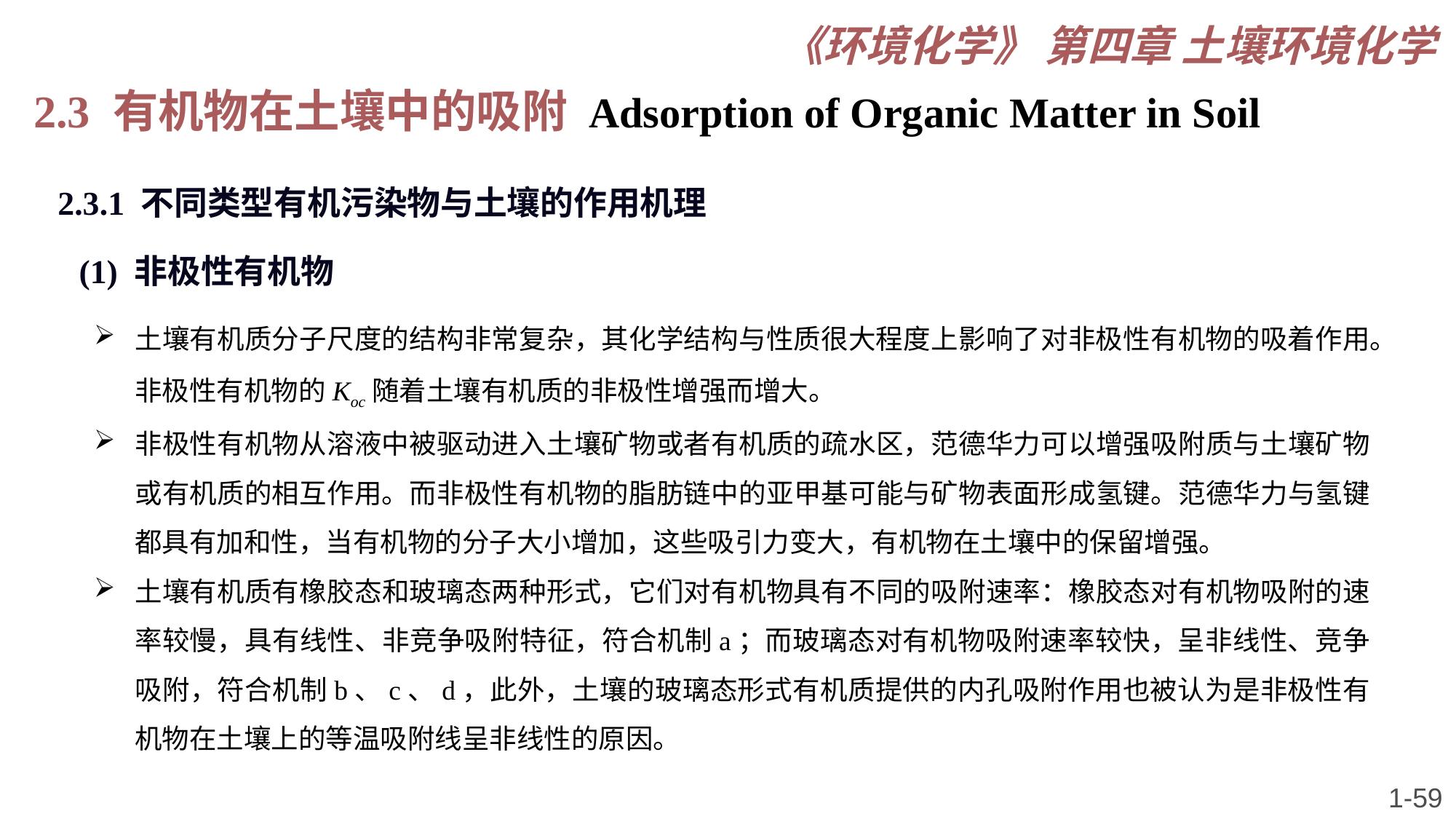

《环境化学》 第四章 土壤环境化学
2.3 有机物在土壤中的吸附 Adsorption of Organic Matter in Soil
2.3.1 不同类型有机污染物与土壤的作用机理
(1) 非极性有机物
土壤有机质分子尺度的结构非常复杂，其化学结构与性质很大程度上影响了对非极性有机物的吸着作用。非极性有机物的Koc随着土壤有机质的非极性增强而增大。
非极性有机物从溶液中被驱动进入土壤矿物或者有机质的疏水区，范德华力可以增强吸附质与土壤矿物或有机质的相互作用。而非极性有机物的脂肪链中的亚甲基可能与矿物表面形成氢键。范德华力与氢键都具有加和性，当有机物的分子大小增加，这些吸引力变大，有机物在土壤中的保留增强。
土壤有机质有橡胶态和玻璃态两种形式，它们对有机物具有不同的吸附速率：橡胶态对有机物吸附的速率较慢，具有线性、非竞争吸附特征，符合机制a；而玻璃态对有机物吸附速率较快，呈非线性、竞争吸附，符合机制b、c、d，此外，土壤的玻璃态形式有机质提供的内孔吸附作用也被认为是非极性有机物在土壤上的等温吸附线呈非线性的原因。

1-59